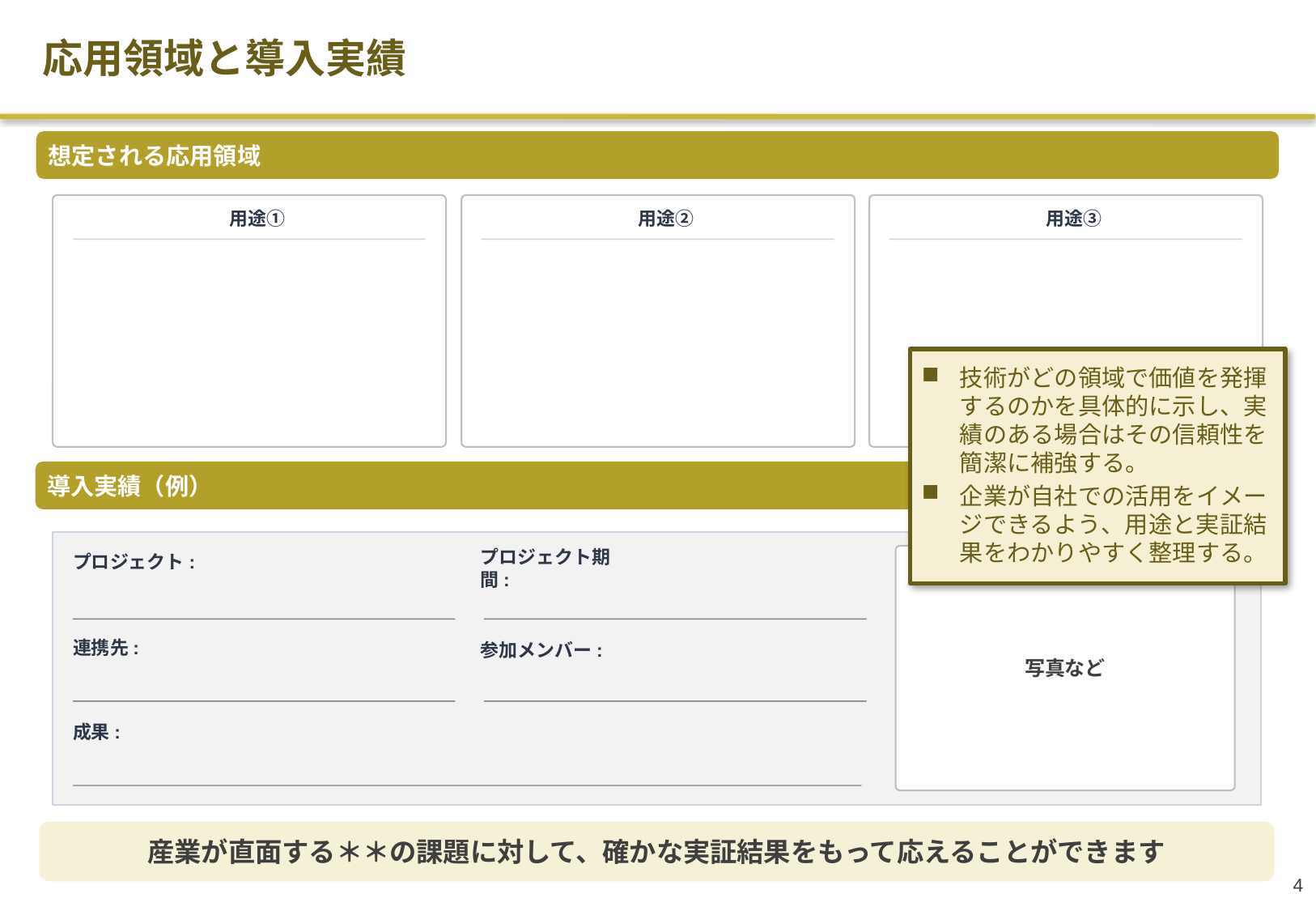

応用領域と導入実績
想定される応用領域

用途①
用途②
用途③

技術がどの領域で価値を発揮するのかを具体的に示し、実績のある場合はその信頼性を簡潔に補強する。
企業が自社での活用をイメージできるよう、用途と実証結果をわかりやすく整理する。
導入実績（例）

写真など
プロジェクト:
プロジェクト期間:

連携先:
参加メンバー:

成果:

産業が直面する＊＊の課題に対して、確かな実証結果をもって応えることができます
4